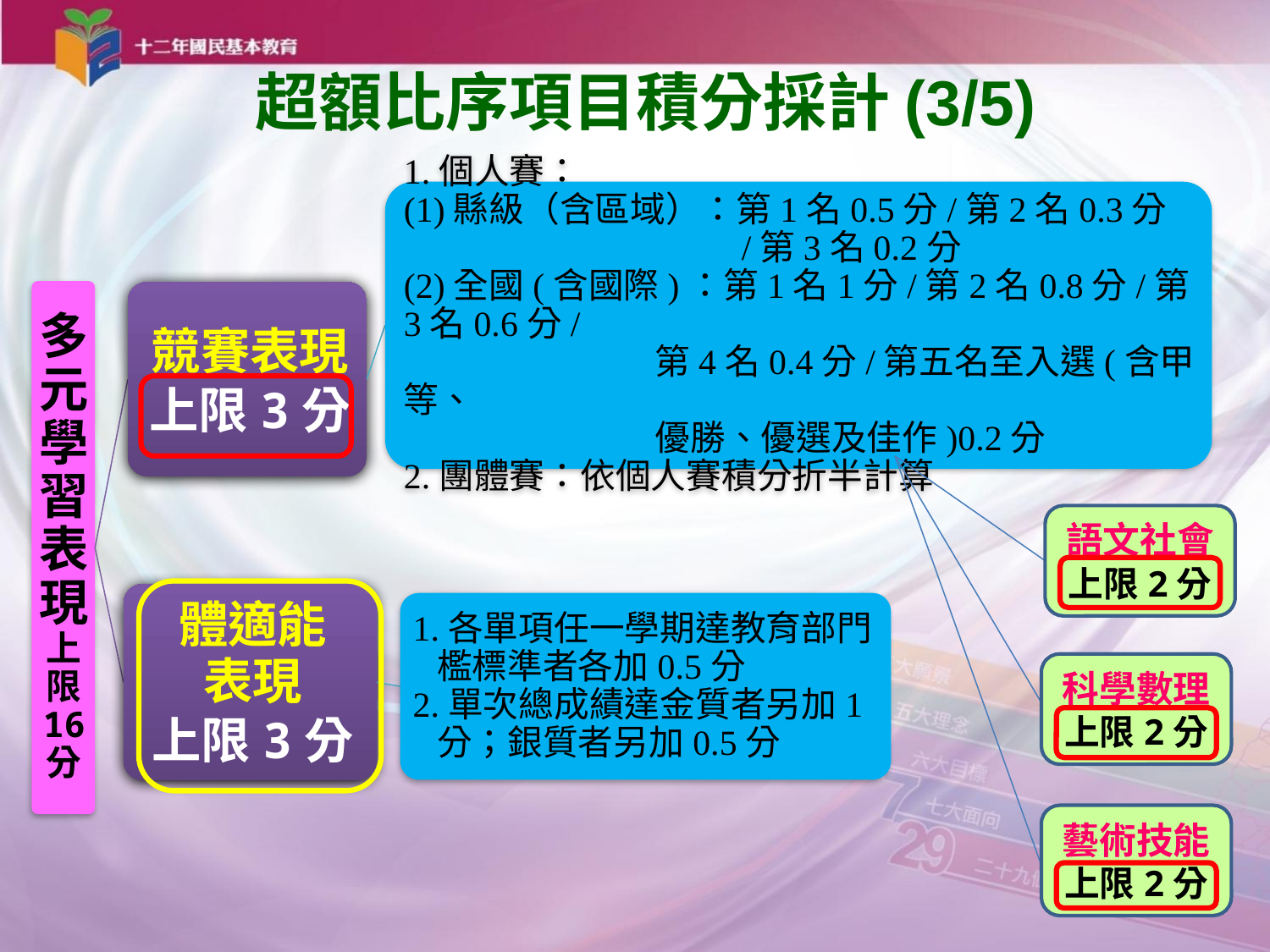

超額比序項目積分採計(3/5)
多
元
學
習
表
現
上
限
16
分

競賽表現
上限3分

1.個人賽：
(1)縣級（含區域）：第1名0.5分/第2名0.3分
                                      /第3名0.2分
(2)全國(含國際)：第1名1分/第2名0.8分/第3名0.6分/
                               第4名0.4分/第五名至入選(含甲等、
                               優勝、優選及佳作)0.2分
2.團體賽：依個人賽積分折半計算

體適能
表現
上限3分

1.各單項任一學期達教育部門
  檻標準者各加0.5分
2.單次總成績達金質者另加1
  分；銀質者另加0.5分

語文社會
上限2分

科學數理上限2分

藝術技能上限2分